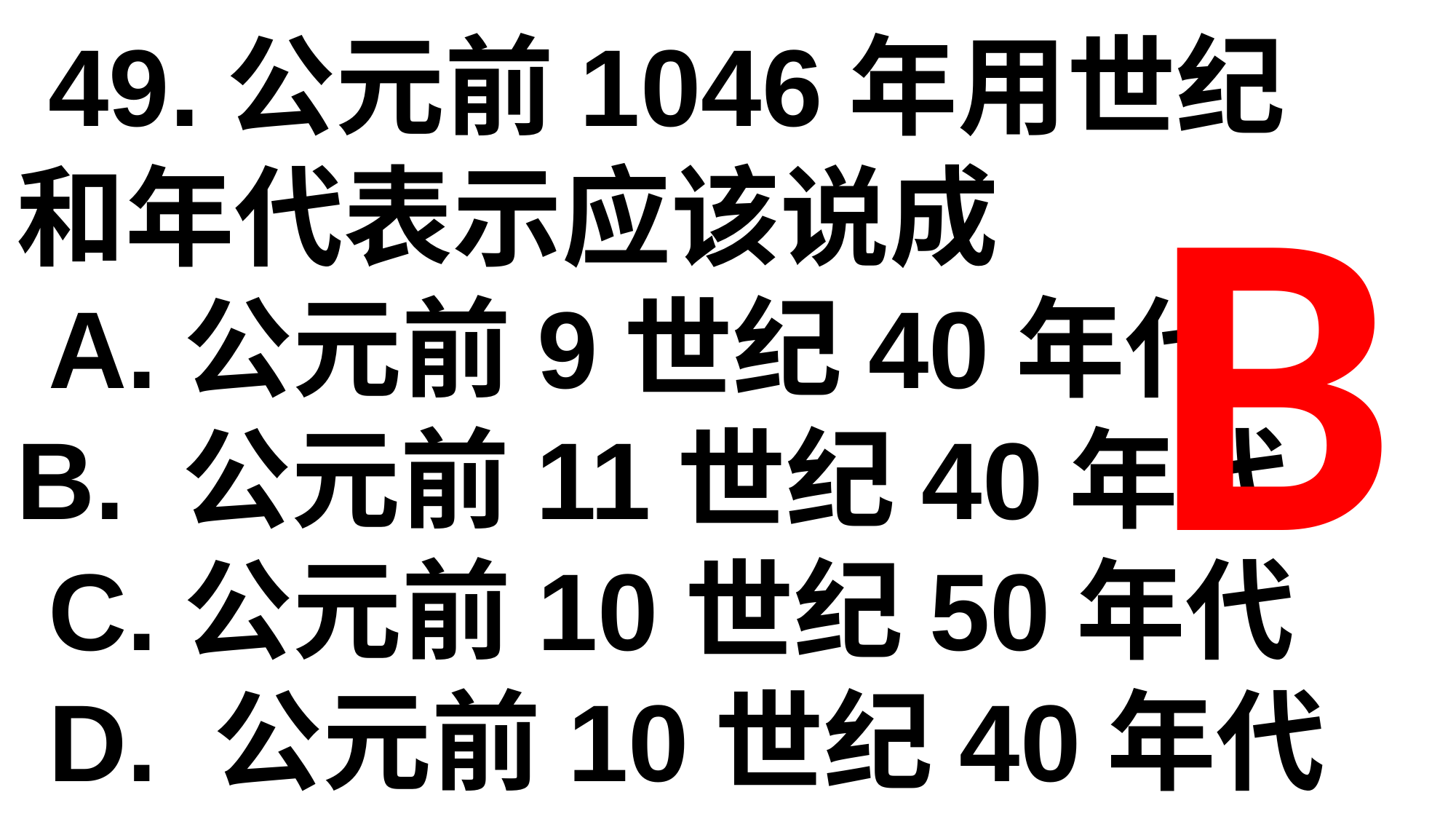

49.公元前1046年用世纪和年代表示应该说成
A.公元前9世纪40年代     B. 公元前11世纪40年代
C.公元前10世纪50年代
D. 公元前10世纪40年代

B